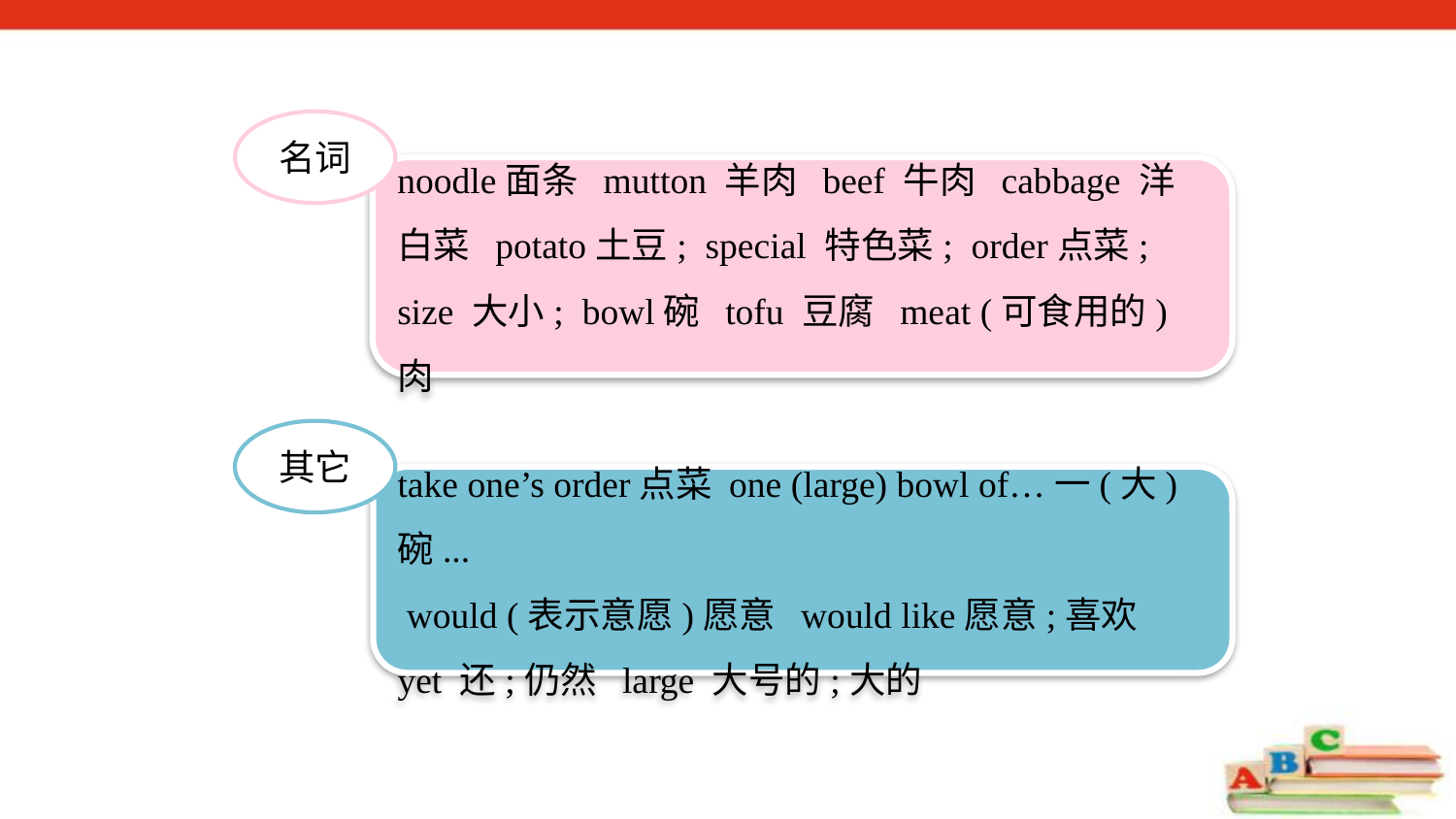

名词
noodle面条  mutton 羊肉  beef 牛肉  cabbage 洋白菜  potato土豆;  special 特色菜;  order点菜;  size 大小;  bowl碗  tofu 豆腐  meat (可食用的)肉
其它
take one’s order点菜 one (large) bowl of…一(大)碗...
 would (表示意愿)愿意  would like愿意;喜欢
yet 还;仍然  large 大号的;大的